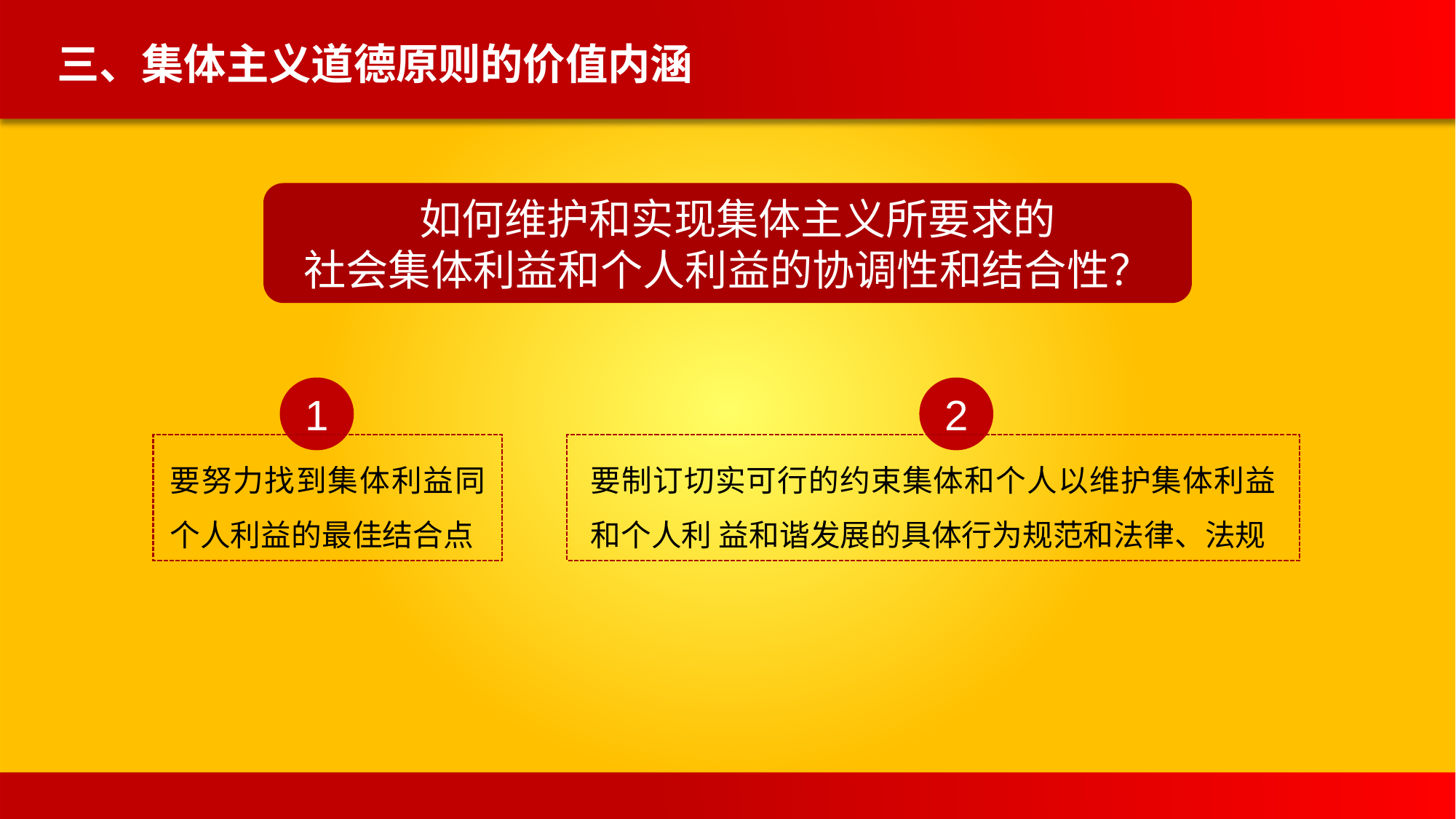

如何维护和实现集体主义所要求的
社会集体利益和个人利益的协调性和结合性？
三、集体主义道德原则的价值内涵
1
2

要制订切实可行的约束集体和个人以维护集体利益和个人利 益和谐发展的具体行为规范和法律、法规

要努力找到集体利益同个人利益的最佳结合点